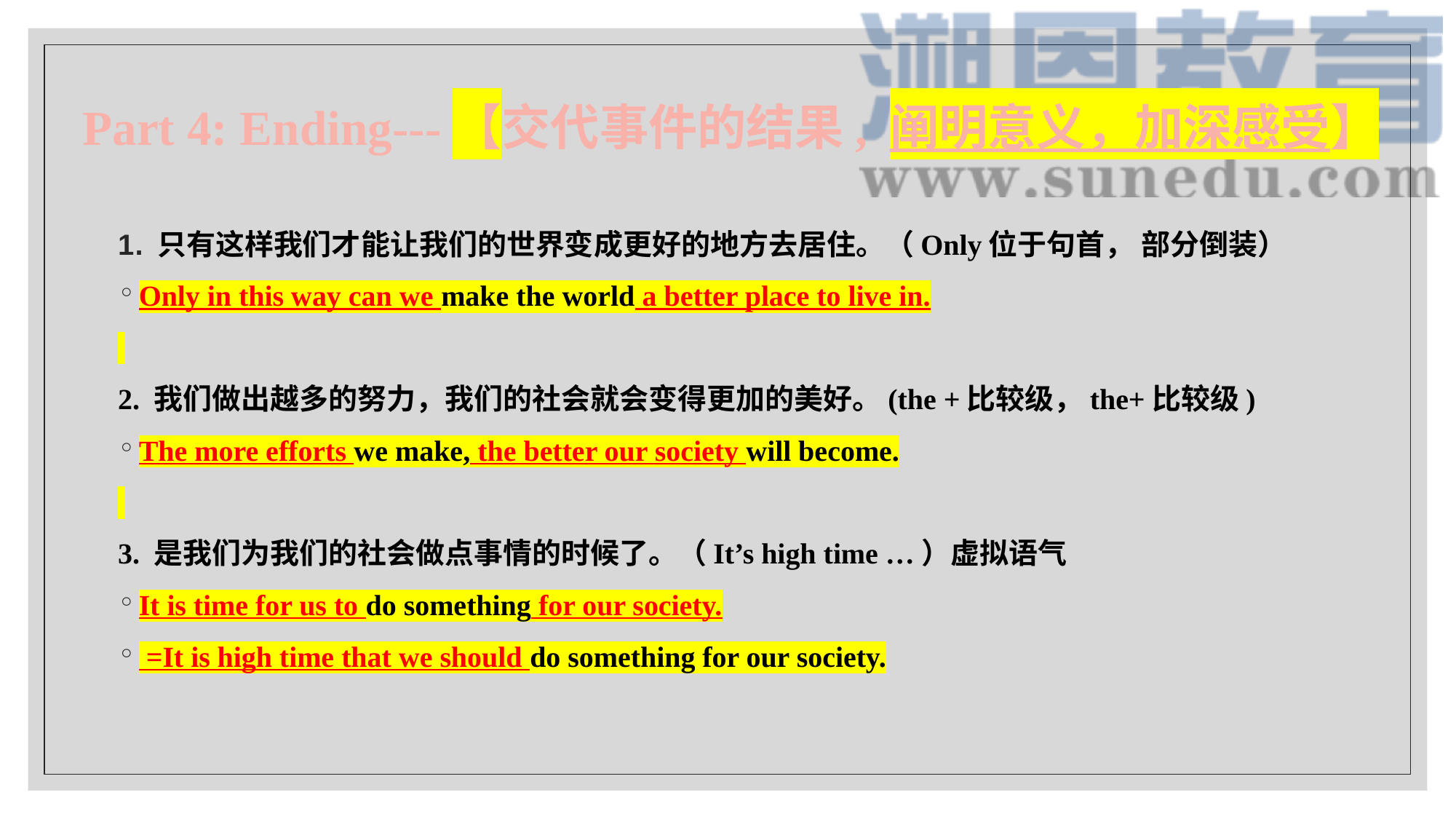

# Part 4: Ending---【交代事件的结果, 阐明意义，加深感受】
只有这样我们才能让我们的世界变成更好的地方去居住。（Only位于句首， 部分倒装）
Only in this way can we make the world a better place to live in.

2. 我们做出越多的努力，我们的社会就会变得更加的美好。(the +比较级，the+比较级)
The more efforts we make, the better our society will become.

3. 是我们为我们的社会做点事情的时候了。（It’s high time …）虚拟语气
It is time for us to do something for our society.
 =It is high time that we should do something for our society.